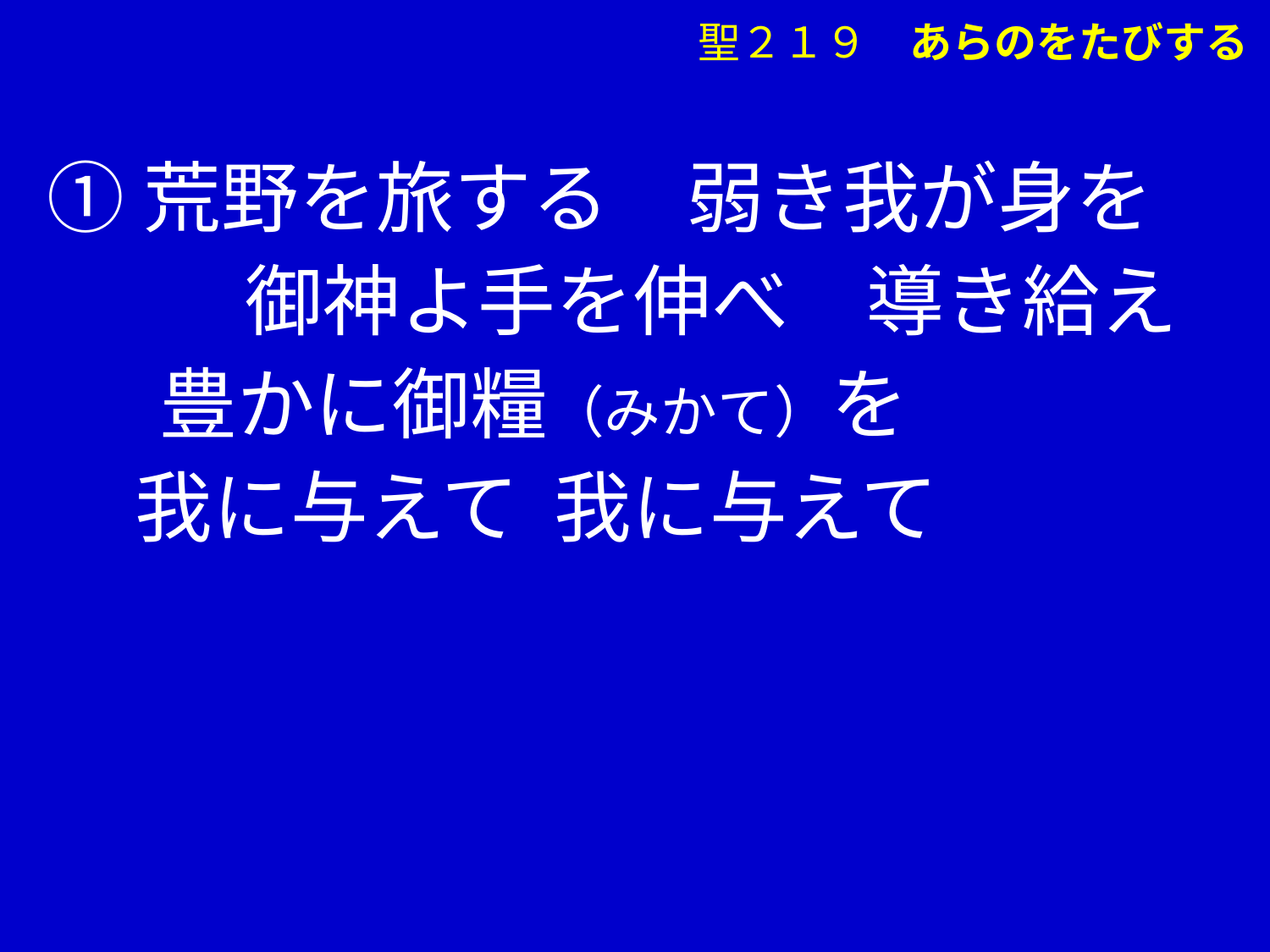

聖２１９　あらのをたびする
  ➀荒野を旅する　弱き我が身を
　　　御神よ手を伸べ　導き給え
　    豊かに御糧（みかて）を
      我に与えて  我に与えて